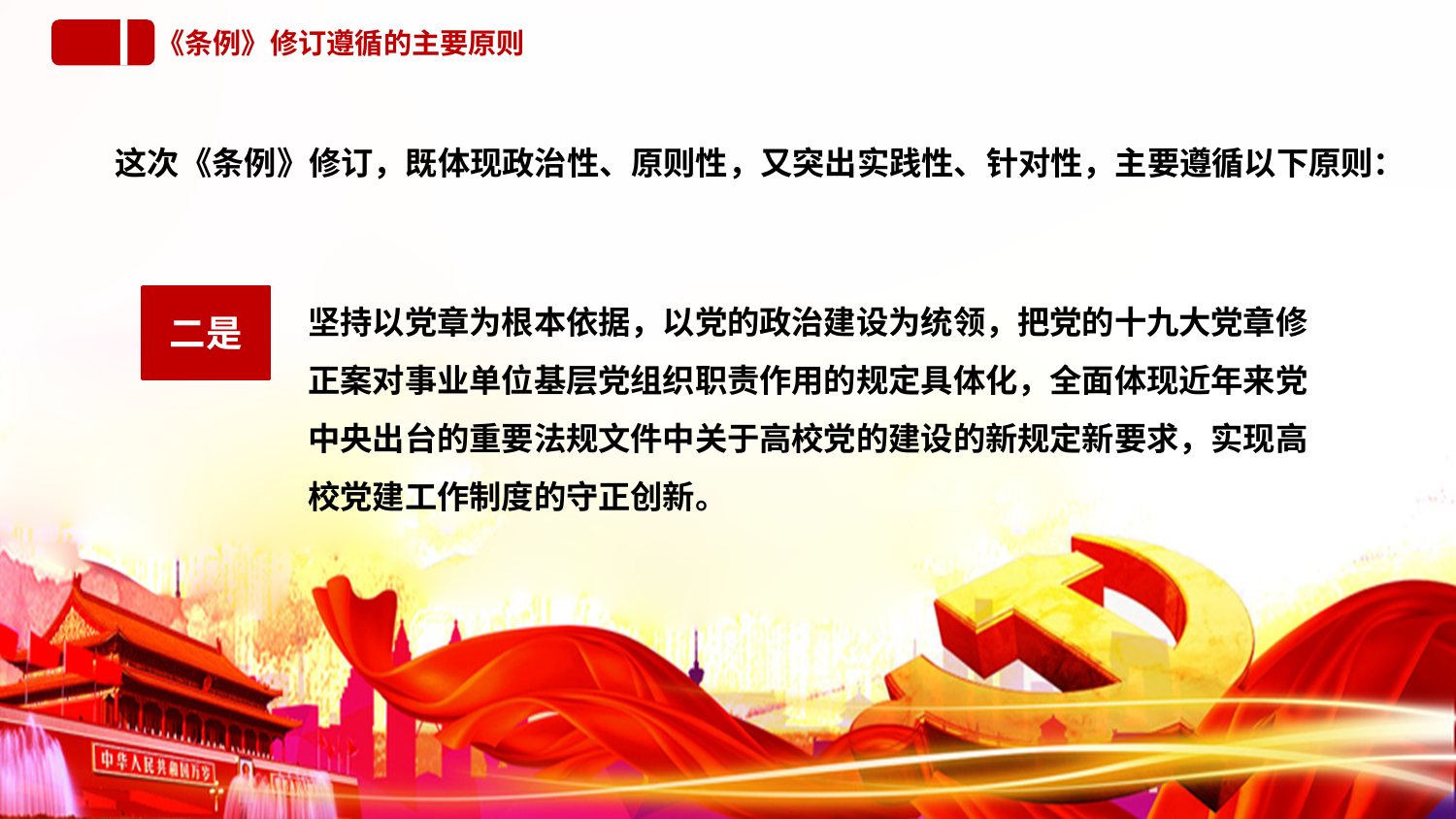

《条例》修订遵循的主要原则

这次《条例》修订，既体现政治性、原则性，又突出实践性、针对性，主要遵循以下原则：
坚持以党章为根本依据，以党的政治建设为统领，把党的十九大党章修正案对事业单位基层党组织职责作用的规定具体化，全面体现近年来党中央出台的重要法规文件中关于高校党的建设的新规定新要求，实现高校党建工作制度的守正创新。
二是